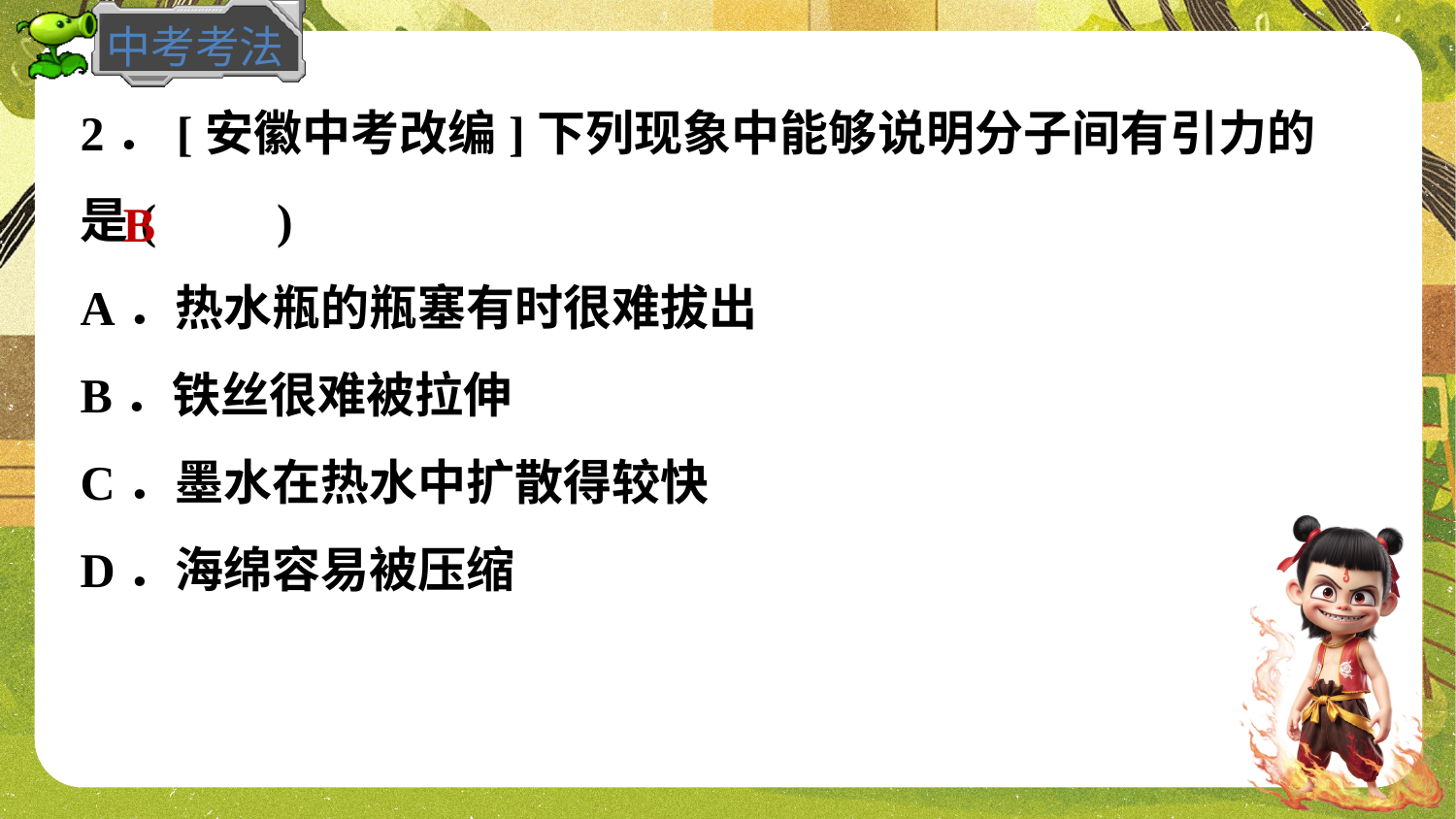

2．[安徽中考改编]下列现象中能够说明分子间有引力的是(　　)
A．热水瓶的瓶塞有时很难拔出
B．铁丝很难被拉伸
C．墨水在热水中扩散得较快
D．海绵容易被压缩
B